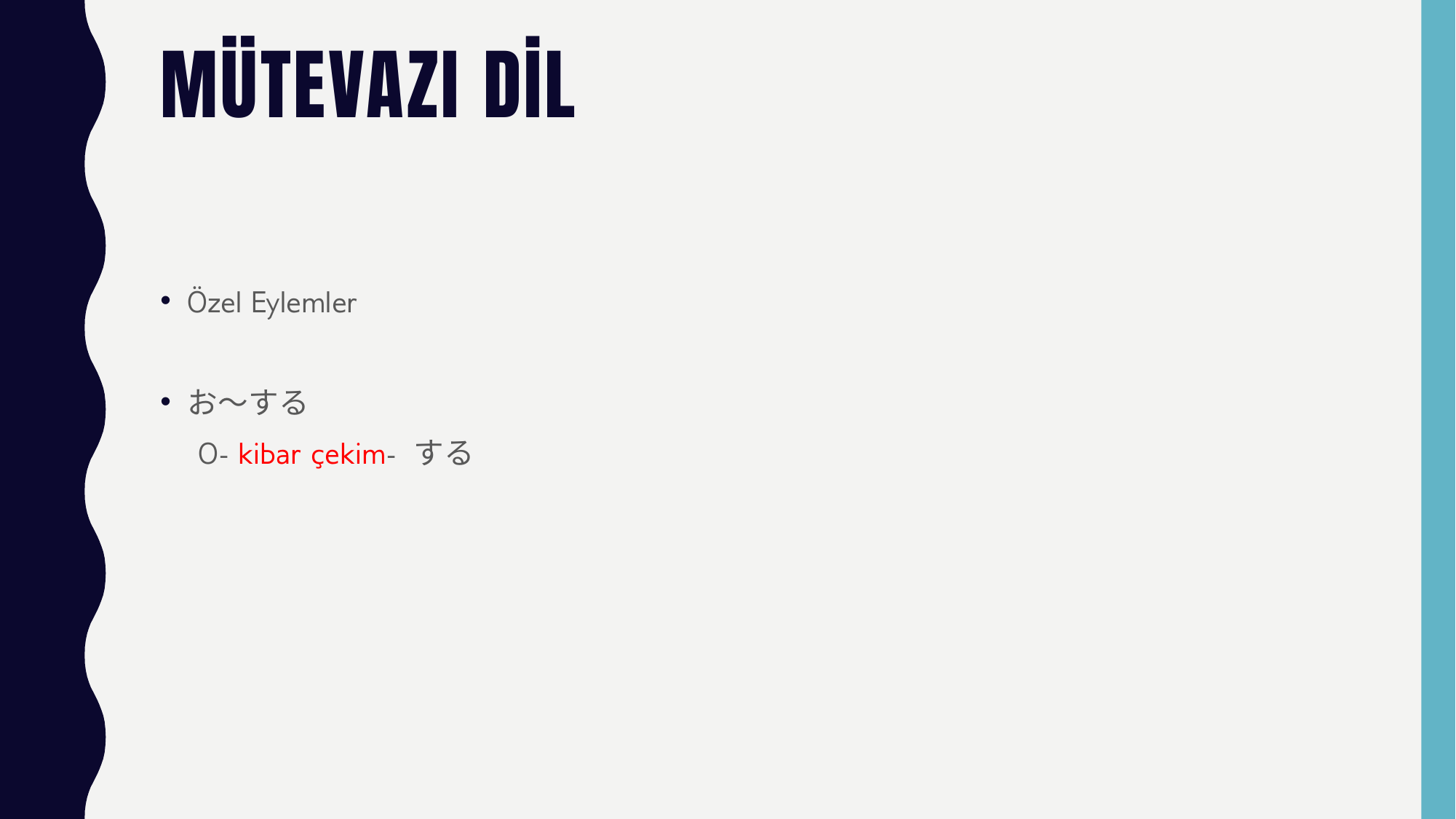

# mütevazı dil
Özel Eylemler

お～する
　O- kibar çekim- する